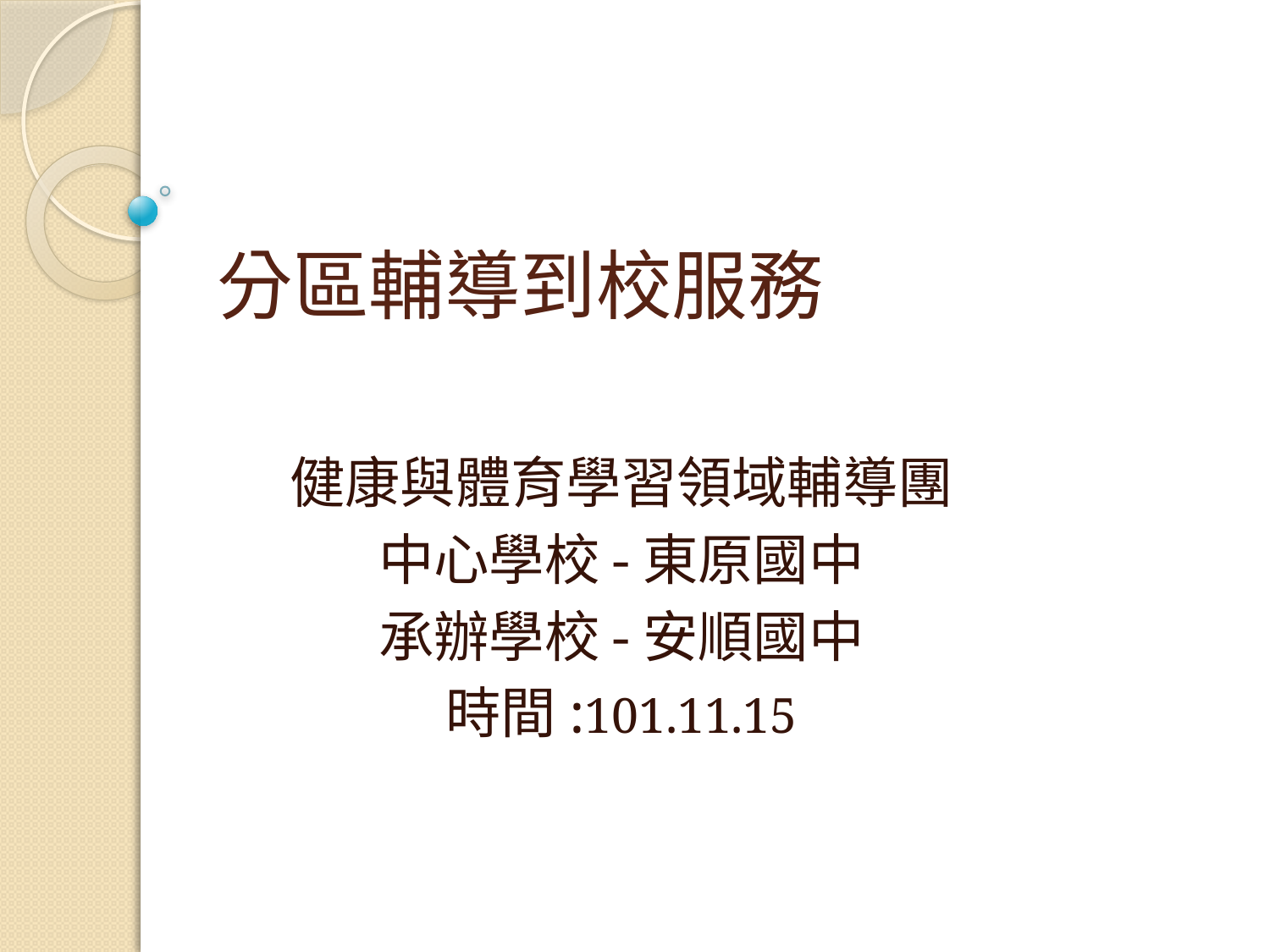

# 分區輔導到校服務
健康與體育學習領域輔導團
中心學校-東原國中
承辦學校-安順國中
時間:101.11.15